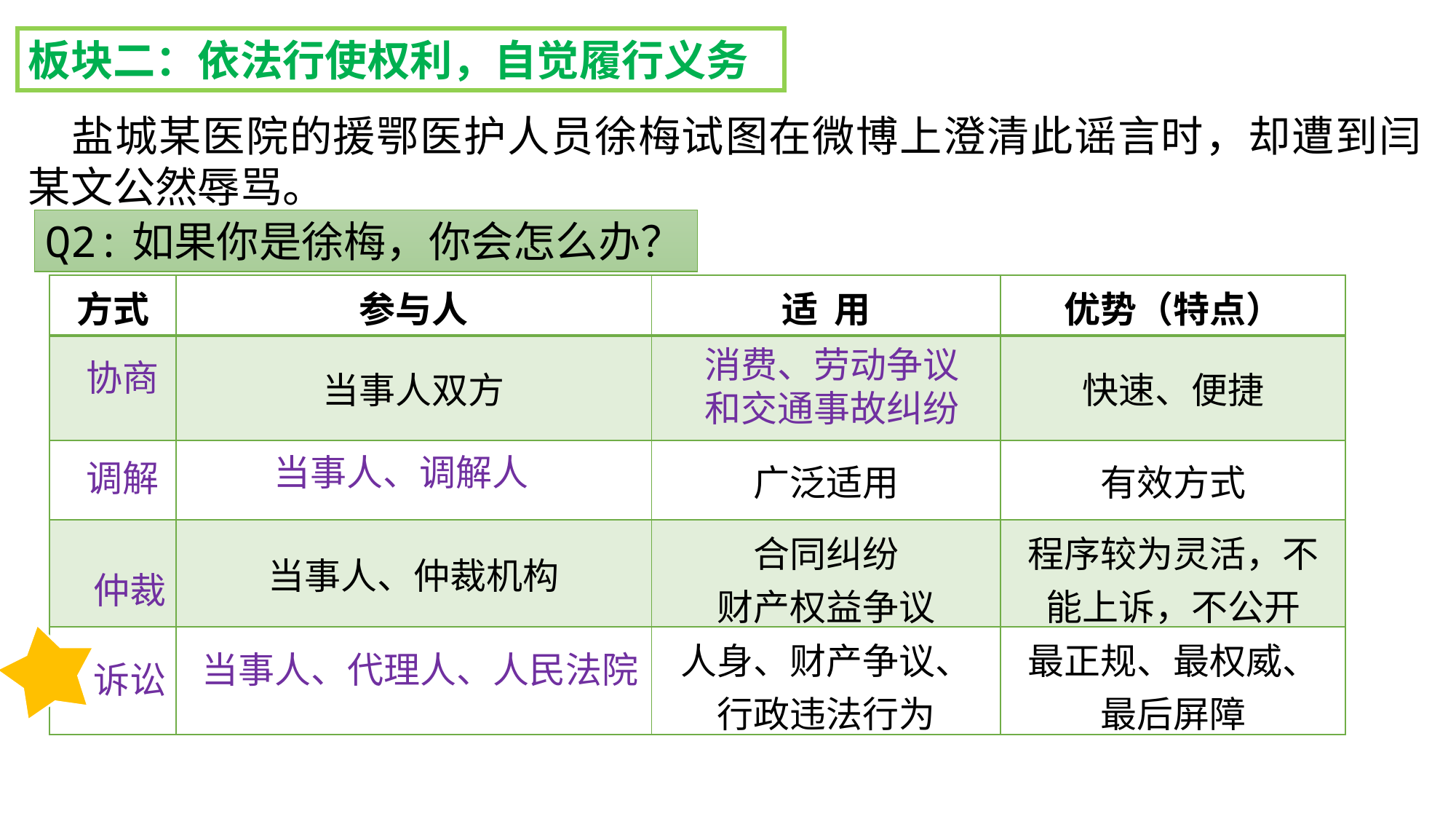

板块二：依法行使权利，自觉履行义务
   盐城某医院的援鄂医护人员徐梅试图在微博上澄清此谣言时，却遭到闫某文公然辱骂。
Q2:如果你是徐梅，你会怎么办？
| 方式 | 参与人 | 适 用 | 优势（特点） |
| --- | --- | --- | --- |
|  | 当事人双方 |  | 快速、便捷 |
|  |  | 广泛适用 | 有效方式 |
|  | 当事人、仲裁机构 | 合同纠纷 财产权益争议 | 程序较为灵活，不能上诉，不公开 |
|  |  | 人身、财产争议、行政违法行为 | 最正规、最权威、最后屏障 |
消费、劳动争议和交通事故纠纷
协商
当事人、调解人
调解
仲裁

当事人、代理人、人民法院
诉讼